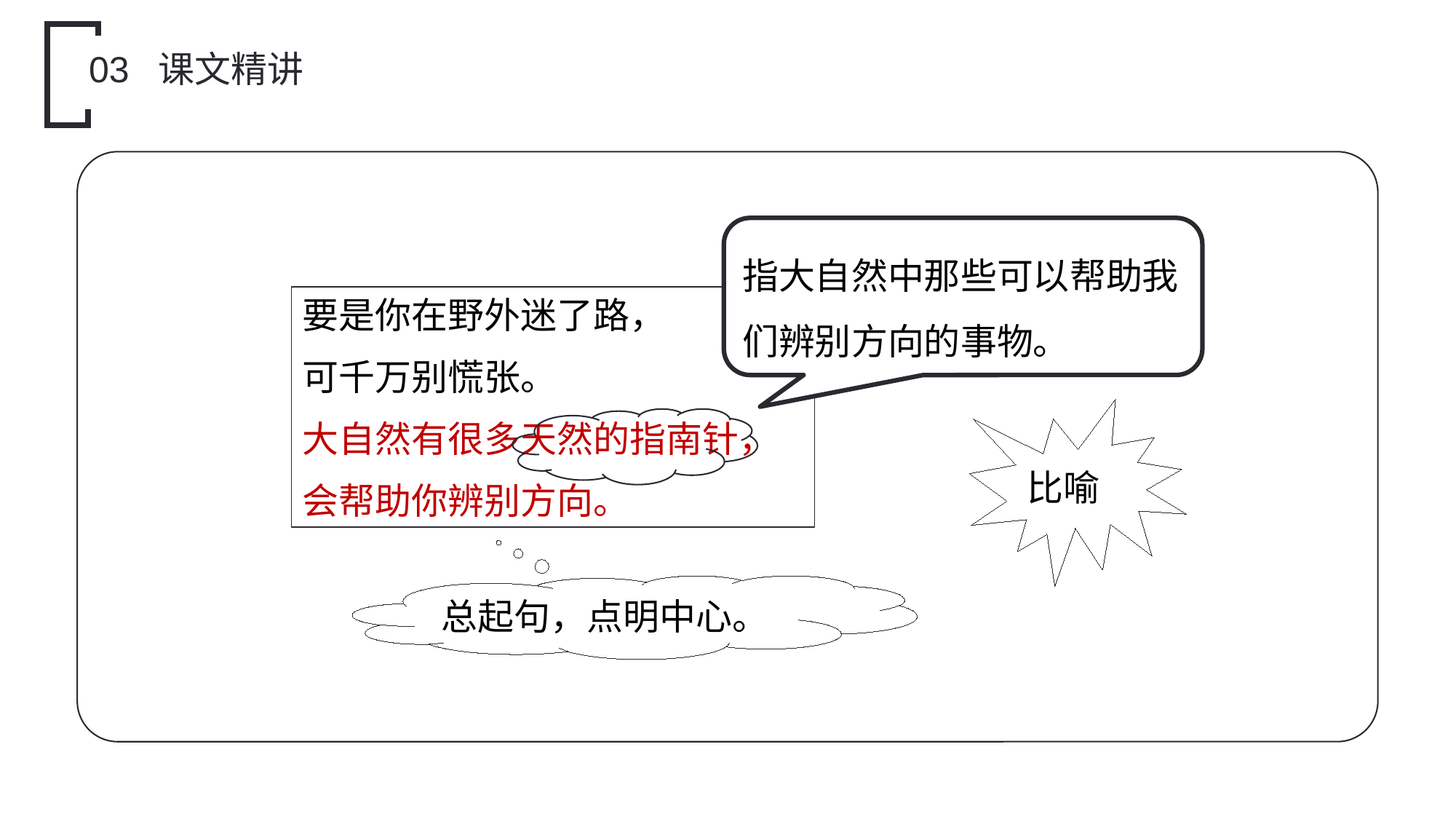

03  课文精讲
指大自然中那些可以帮助我们辨别方向的事物。
要是你在野外迷了路，
可千万别慌张。
大自然有很多天然的指南针，
会帮助你辨别方向。
比喻

总起句，点明中心。